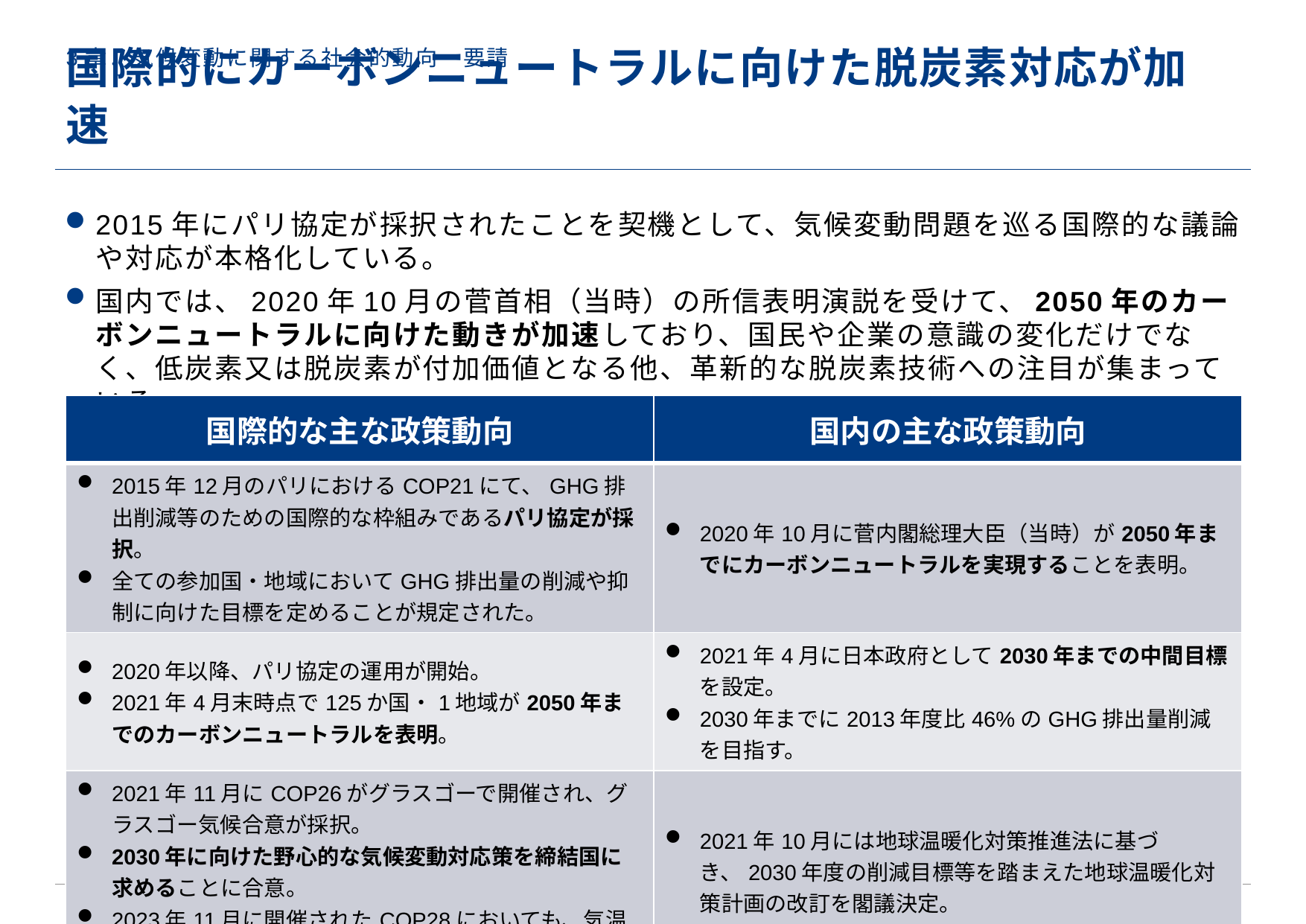

# 3章．気候変動に関する社会的動向・要請
国際的にカーボンニュートラルに向けた脱炭素対応が加速
2015年にパリ協定が採択されたことを契機として、気候変動問題を巡る国際的な議論や対応が本格化している。
国内では、2020年10月の菅首相（当時）の所信表明演説を受けて、2050年のカーボンニュートラルに向けた動きが加速しており、国民や企業の意識の変化だけでなく、低炭素又は脱炭素が付加価値となる他、革新的な脱炭素技術への注目が集まっている。
| 国際的な主な政策動向 | 国内の主な政策動向 |
| --- | --- |
| 2015年12月のパリにおけるCOP21にて、GHG排出削減等のための国際的な枠組みであるパリ協定が採択。 全ての参加国・地域においてGHG排出量の削減や抑制に向けた目標を定めることが規定された。 | 2020年10月に菅内閣総理大臣（当時）が2050年までにカーボンニュートラルを実現することを表明。 |
| 2020年以降、パリ協定の運用が開始。 2021年4月末時点で125か国・1地域が2050年までのカーボンニュートラルを表明。 | 2021年4月に日本政府として2030年までの中間目標を設定。 2030年までに2013年度比46%のGHG排出量削減を目指す。 |
| 2021年11月にCOP26がグラスゴーで開催され、グラスゴー気候合意が採択。 2030年に向けた野心的な気候変動対応策を締結国に求めることに合意。 2023年11月に開催されたCOP28においても、気温上昇を1.5℃に抑える国際的な目標は維持されている。 | 2021年10月には地球温暖化対策推進法に基づき、2030年度の削減目標等を踏まえた地球温暖化対策計画の改訂を閣議決定。 |